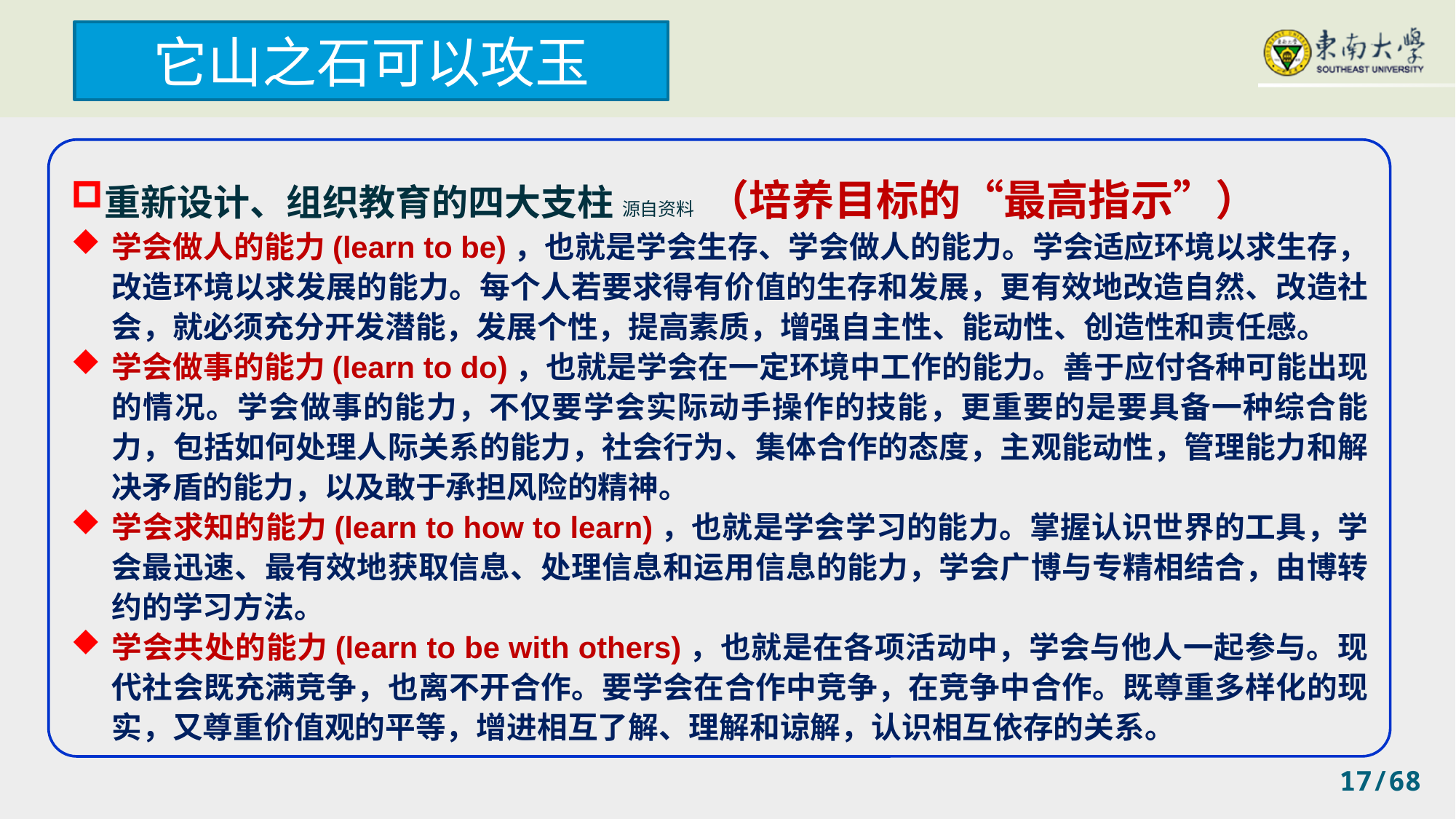

它山之石可以攻玉

重新设计、组织教育的四大支柱 源自资料   （培养目标的“最高指示”）
学会做人的能力(learn to be)，也就是学会生存、学会做人的能力。学会适应环境以求生存，改造环境以求发展的能力。每个人若要求得有价值的生存和发展，更有效地改造自然、改造社会，就必须充分开发潜能，发展个性，提高素质，增强自主性、能动性、创造性和责任感。
学会做事的能力(learn to do)，也就是学会在一定环境中工作的能力。善于应付各种可能出现的情况。学会做事的能力，不仅要学会实际动手操作的技能，更重要的是要具备一种综合能力，包括如何处理人际关系的能力，社会行为、集体合作的态度，主观能动性，管理能力和解决矛盾的能力，以及敢于承担风险的精神。
学会求知的能力(learn to how to learn)，也就是学会学习的能力。掌握认识世界的工具，学会最迅速、最有效地获取信息、处理信息和运用信息的能力，学会广博与专精相结合，由博转约的学习方法。
学会共处的能力(learn to be with others)，也就是在各项活动中，学会与他人一起参与。现代社会既充满竞争，也离不开合作。要学会在合作中竞争，在竞争中合作。既尊重多样化的现实，又尊重价值观的平等，增进相互了解、理解和谅解，认识相互依存的关系。